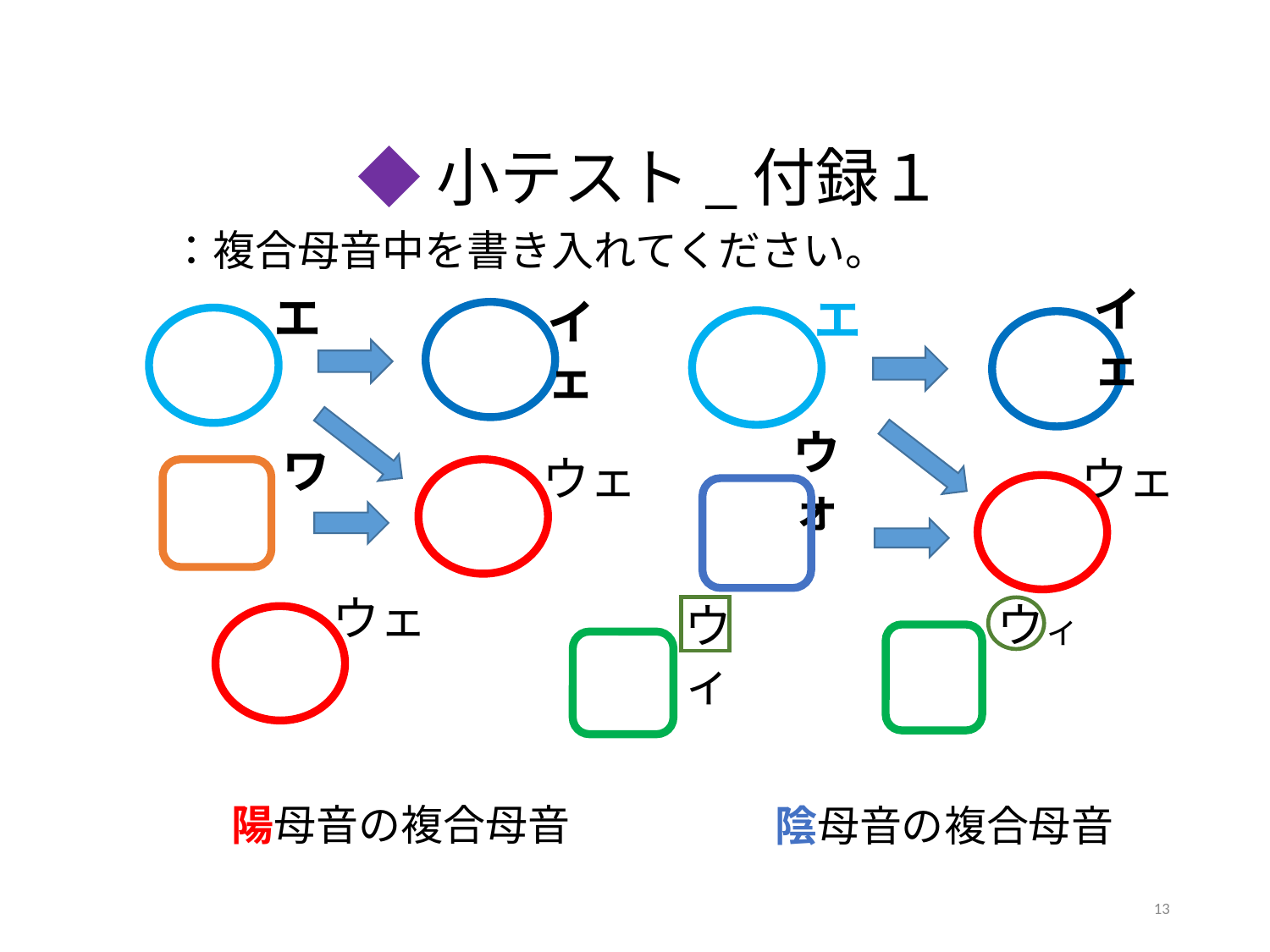

◆小テスト_付録１
：複合母音中を書き入れてください。
イェ
エ
エ
イェ

ウォ

ワ

ウェ
ウェ

ウェ
ウィ

ウィ

陽母音の複合母音
陰母音の複合母音
13